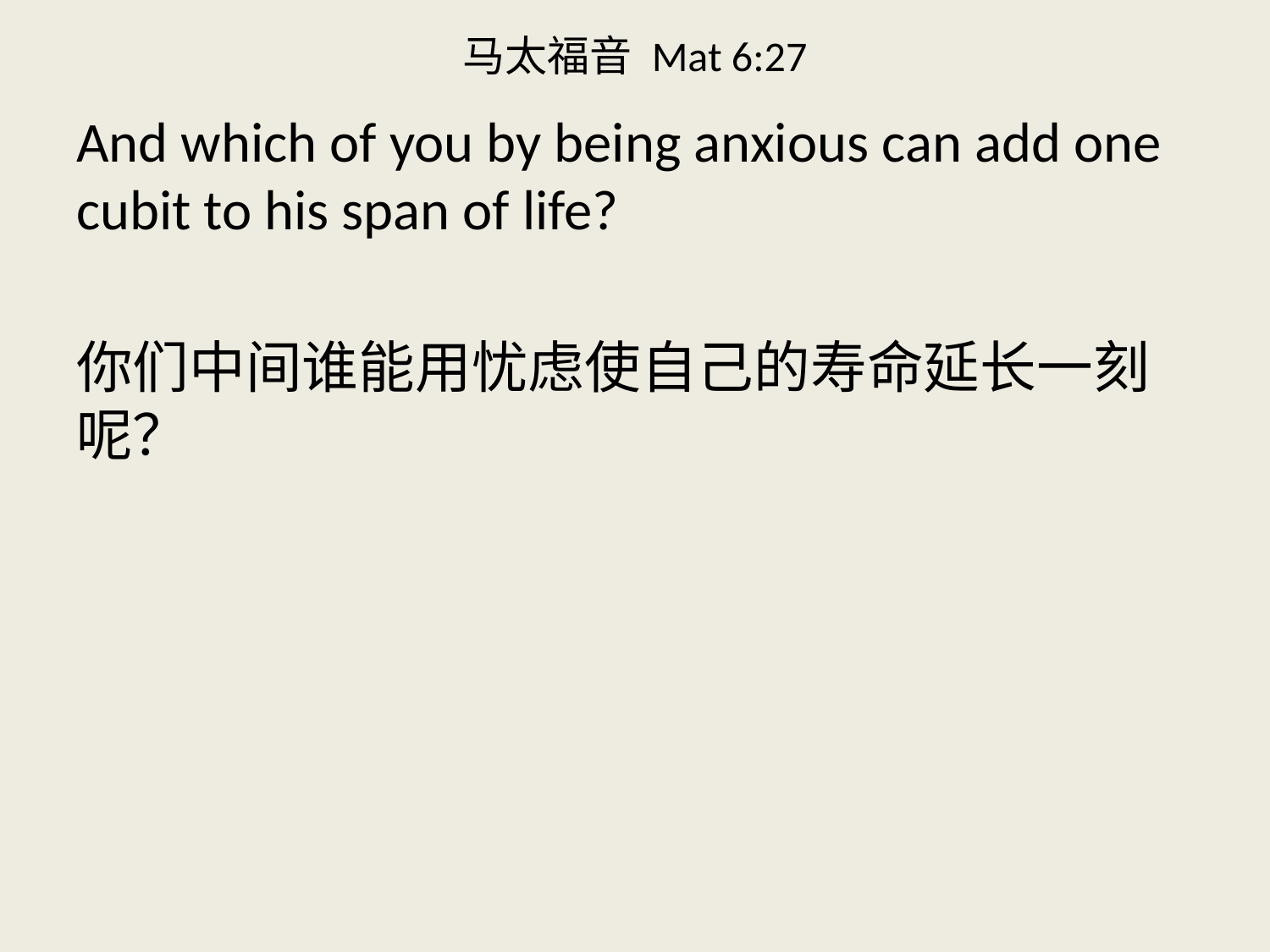

# 马太福音 Mat 6:27
And which of you by being anxious can add one cubit to his span of life?

你们中间谁能用忧虑使自己的寿命延长一刻呢？